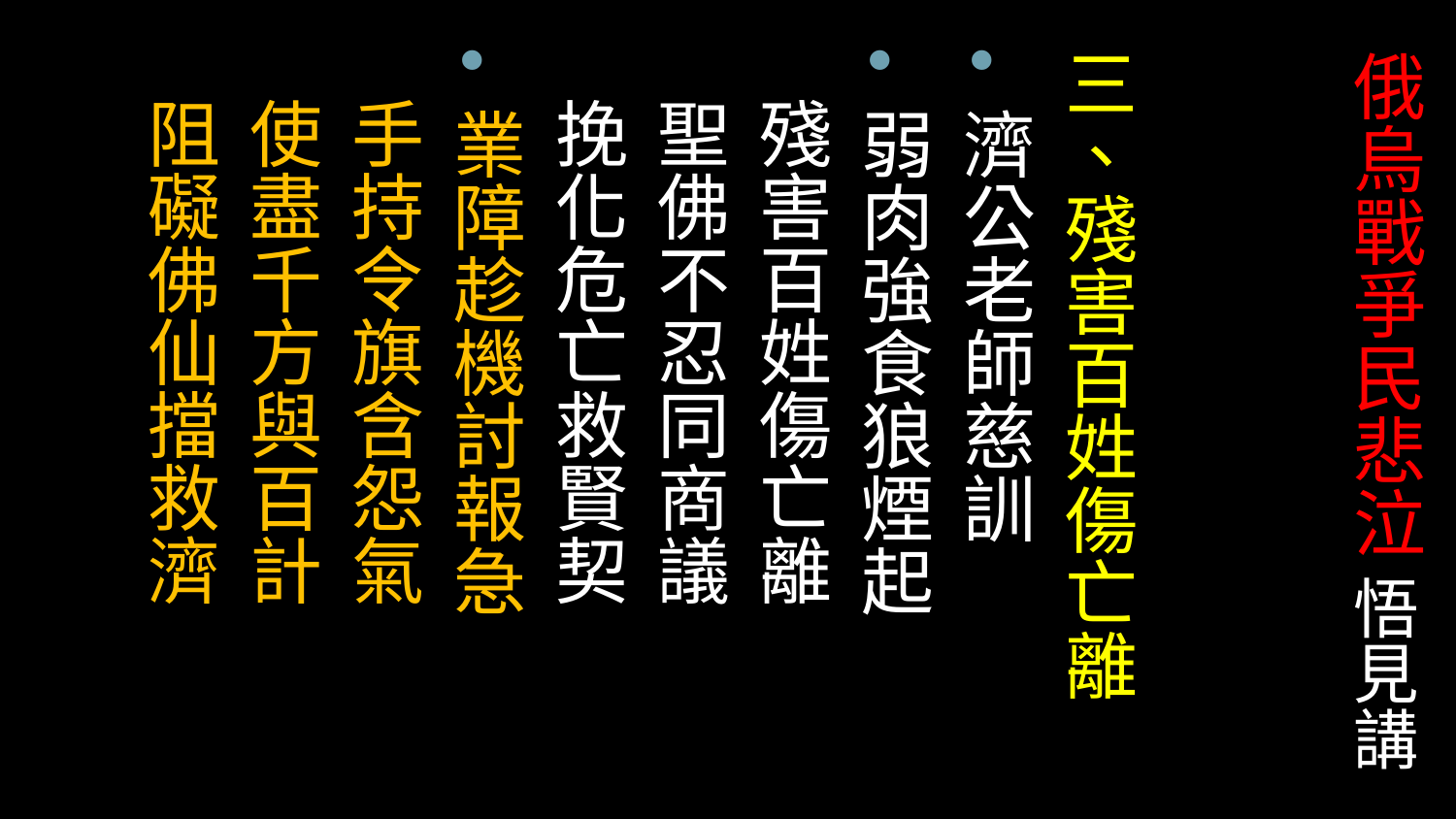

三、殘害百姓傷亡離
濟公老師慈訓
弱肉強食狼煙起
  殘害百姓傷亡離
  聖佛不忍同商議
  挽化危亡救賢契
業障趁機討報急
  手持令旗含怨氣
  使盡千方與百計
  阻礙佛仙擋救濟

# 俄烏戰爭民悲泣 悟見講